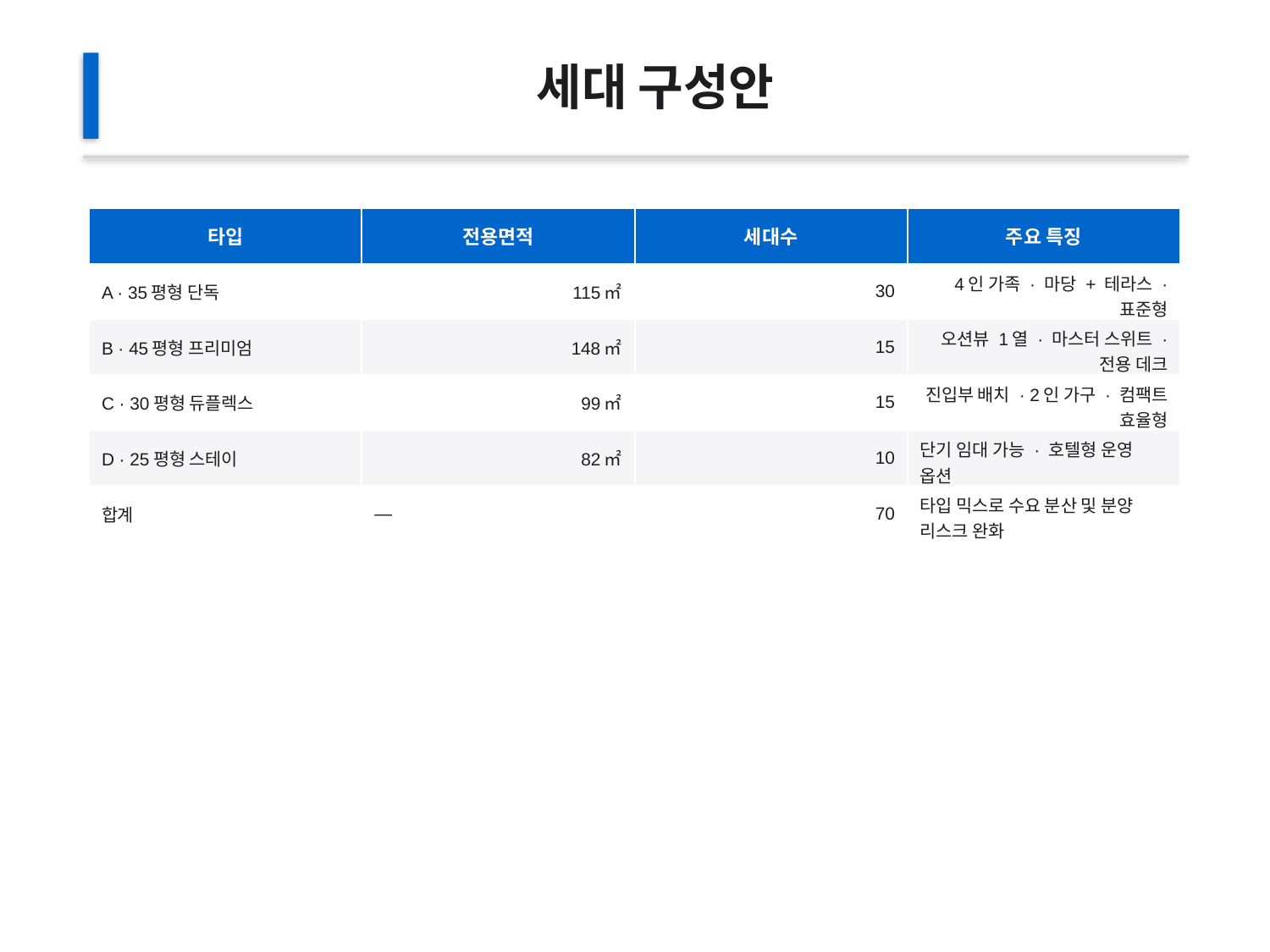

세대 구성안

| 타입 | 전용면적 | 세대수 | 주요 특징 |
| --- | --- | --- | --- |
| A · 35평형 단독 | 115㎡ | 30 | 4인 가족 · 마당 + 테라스 · 표준형 |
| B · 45평형 프리미엄 | 148㎡ | 15 | 오션뷰 1열 · 마스터 스위트 · 전용 데크 |
| C · 30평형 듀플렉스 | 99㎡ | 15 | 진입부 배치 · 2인 가구 · 컴팩트 효율형 |
| D · 25평형 스테이 | 82㎡ | 10 | 단기 임대 가능 · 호텔형 운영 옵션 |
| 합계 | — | 70 | 타입 믹스로 수요 분산 및 분양 리스크 완화 |